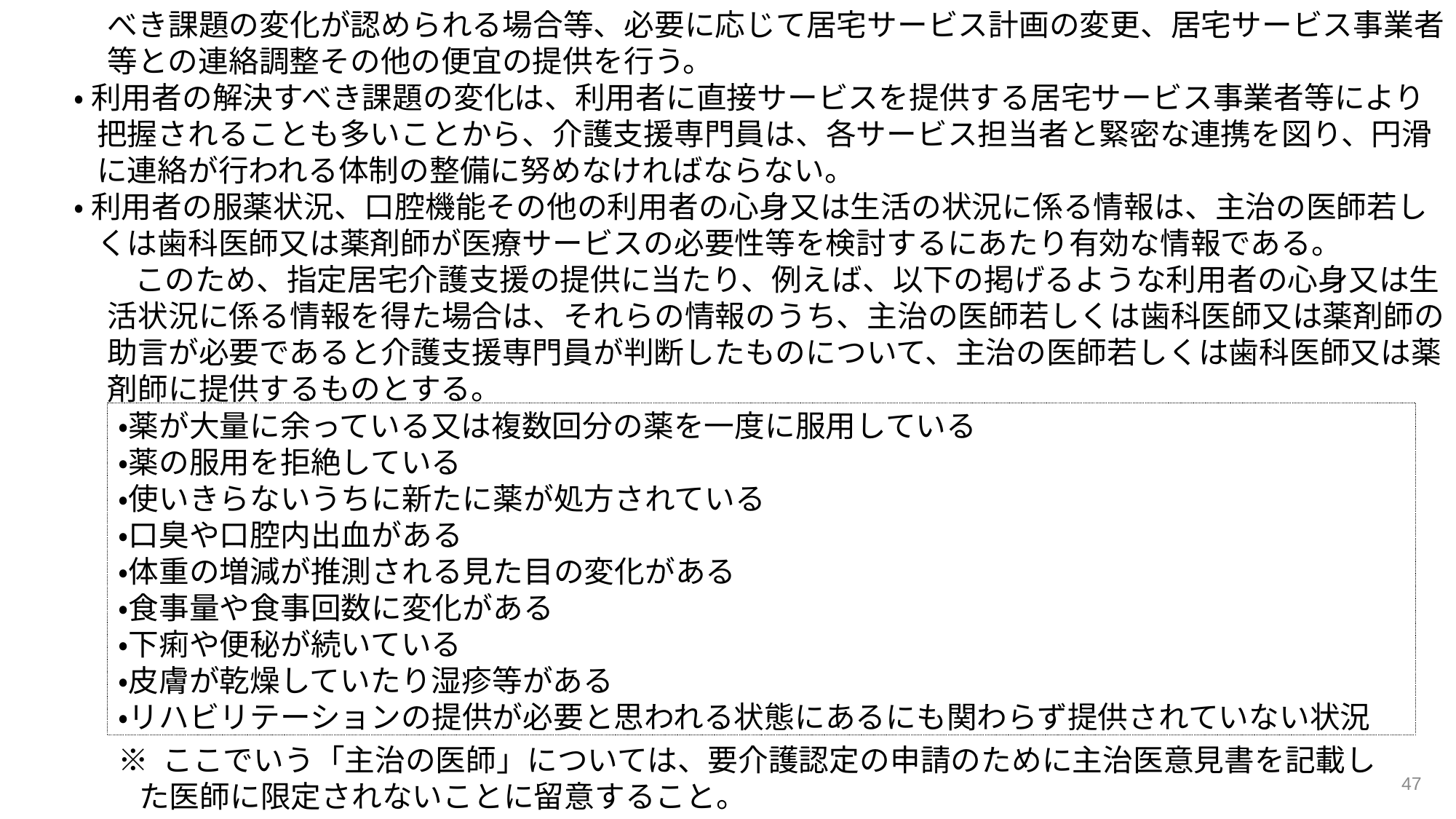

べき課題の変化が認められる場合等、必要に応じて居宅サービス計画の変更、居宅サービス事業者等との連絡調整その他の便宜の提供を行う。
・ 利用者の解決すべき課題の変化は、利用者に直接サービスを提供する居宅サービス事業者等により把握されることも多いことから、介護支援専門員は、各サービス担当者と緊密な連携を図り、円滑に連絡が行われる体制の整備に努めなければならない。
・ 利用者の服薬状況、口腔機能その他の利用者の心身又は生活の状況に係る情報は、主治の医師若しくは歯科医師又は薬剤師が医療サービスの必要性等を検討するにあたり有効な情報である。
　　このため、指定居宅介護支援の提供に当たり、例えば、以下の掲げるような利用者の心身又は生活状況に係る情報を得た場合は、それらの情報のうち、主治の医師若しくは歯科医師又は薬剤師の助言が必要であると介護支援専門員が判断したものについて、主治の医師若しくは歯科医師又は薬剤師に提供するものとする。

・薬が大量に余っている又は複数回分の薬を一度に服用している
・薬の服用を拒絶している
・使いきらないうちに新たに薬が処方されている
・口臭や口腔内出血がある
・体重の増減が推測される見た目の変化がある
・食事量や食事回数に変化がある
・下痢や便秘が続いている
・皮膚が乾燥していたり湿疹等がある
・リハビリテーションの提供が必要と思われる状態にあるにも関わらず提供されていない状況
※ ここでいう「主治の医師」については、要介護認定の申請のために主治医意見書を記載した医師に限定されないことに留意すること。
47